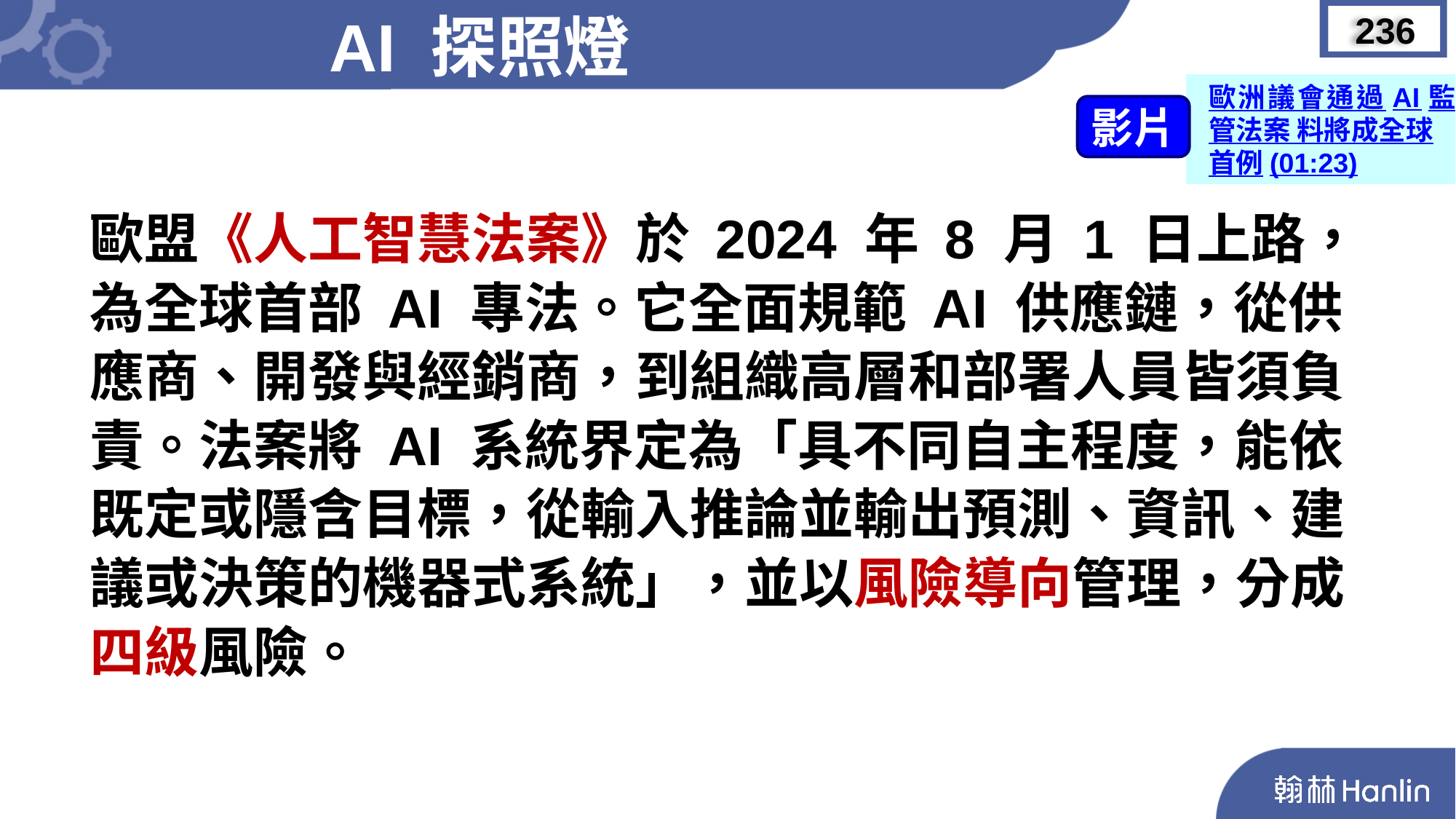

AI 探照燈
236
歐洲議會通過AI監管法案 料將成全球首例(01:23)
影片
進數位學習環境
培育數位人才
歐盟《人工智慧法案》於 2024 年 8 月 1 日上路，為全球首部 AI 專法。它全面規範 AI 供應鏈，從供應商、開發與經銷商，到組織高層和部署人員皆須負責。法案將 AI 系統界定為「具不同自主程度，能依既定或隱含目標，從輸入推論並輸出預測、資訊、建議或決策的機器式系統」，並以風險導向管理，分成四級風險。